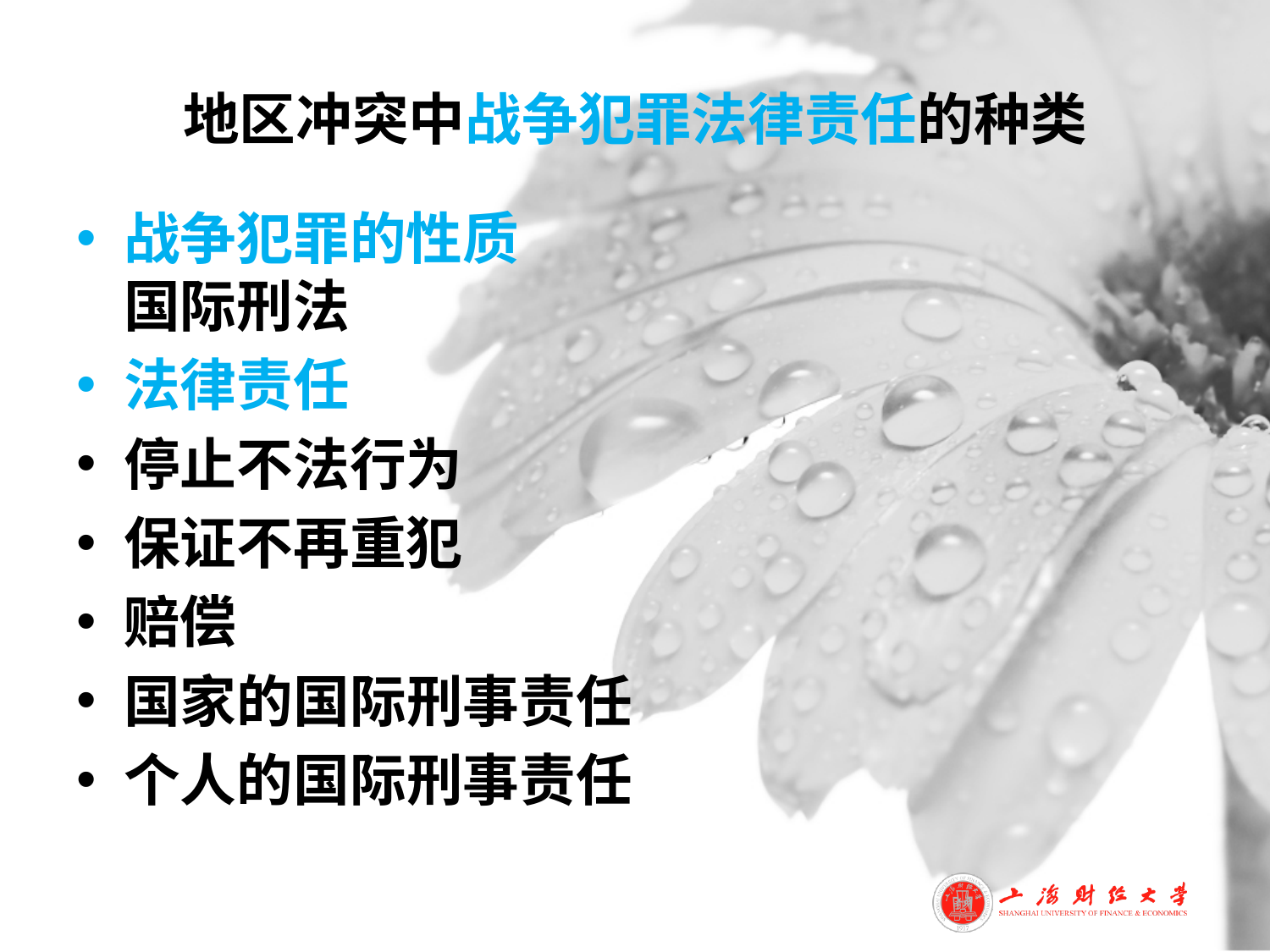

# 地区冲突中战争犯罪法律责任的种类
战争犯罪的性质
国际刑法
法律责任
停止不法行为
保证不再重犯
赔偿
国家的国际刑事责任
个人的国际刑事责任